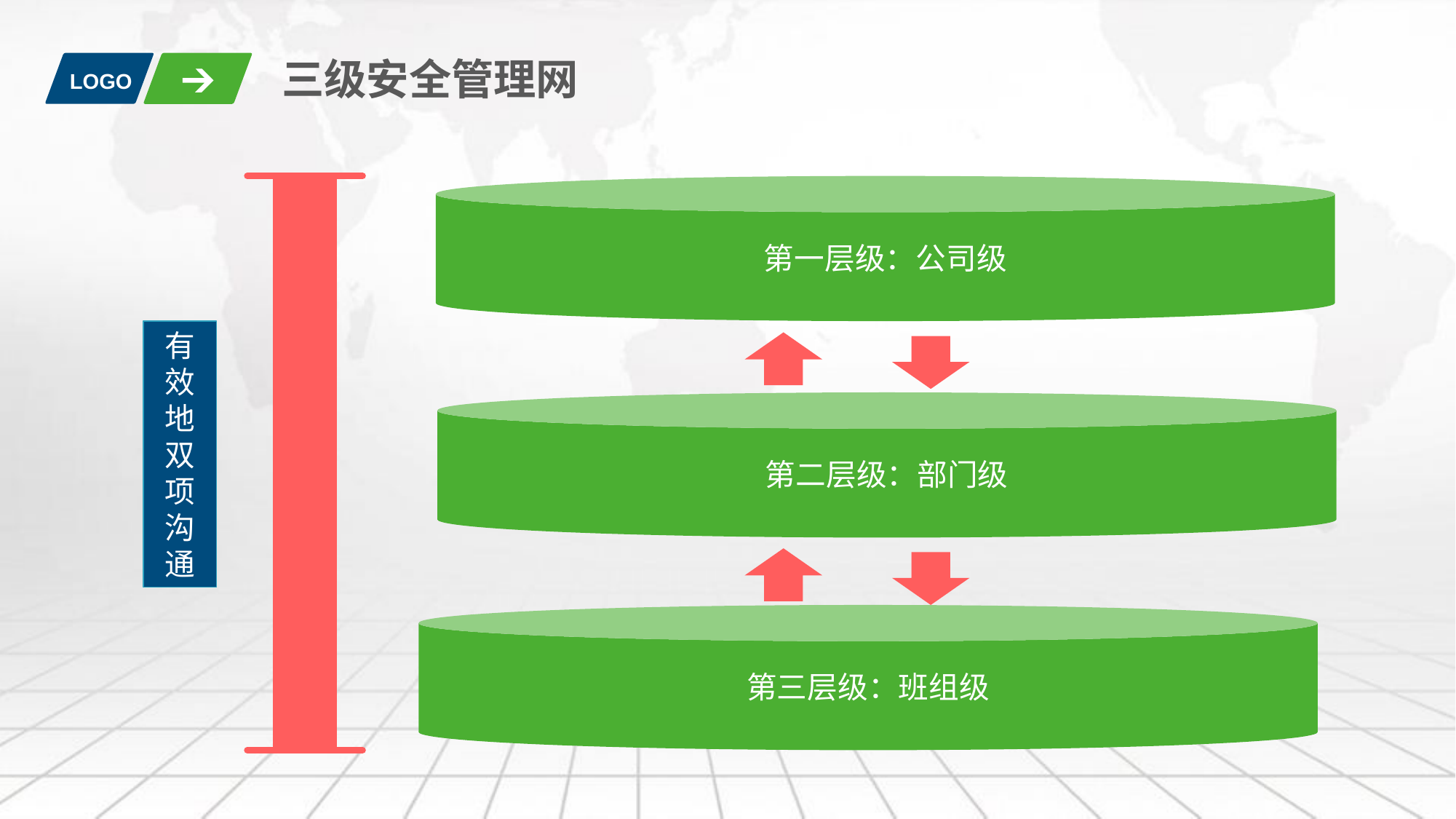

三级安全管理网

LOGO

第一层级：公司级

有
效
地
双
项
沟
通

第二层级：部门级

第三层级：班组级